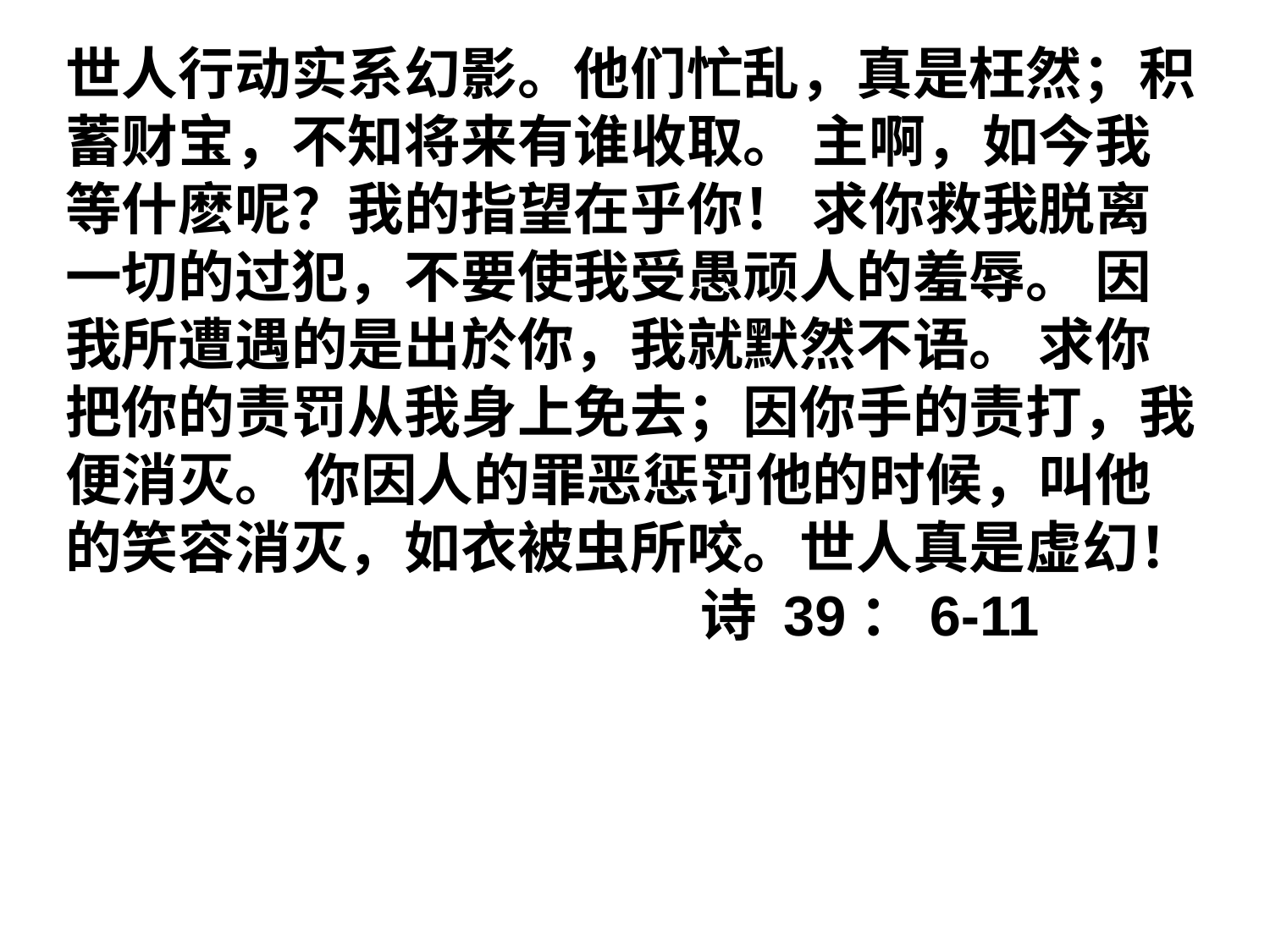

世人行动实系幻影。他们忙乱，真是枉然；积蓄财宝，不知将来有谁收取。 主啊，如今我等什麽呢？我的指望在乎你！ 求你救我脱离一切的过犯，不要使我受愚顽人的羞辱。 因我所遭遇的是出於你，我就默然不语。 求你把你的责罚从我身上免去；因你手的责打，我便消灭。 你因人的罪恶惩罚他的时候，叫他的笑容消灭，如衣被虫所咬。世人真是虚幻！					诗 39：6-11